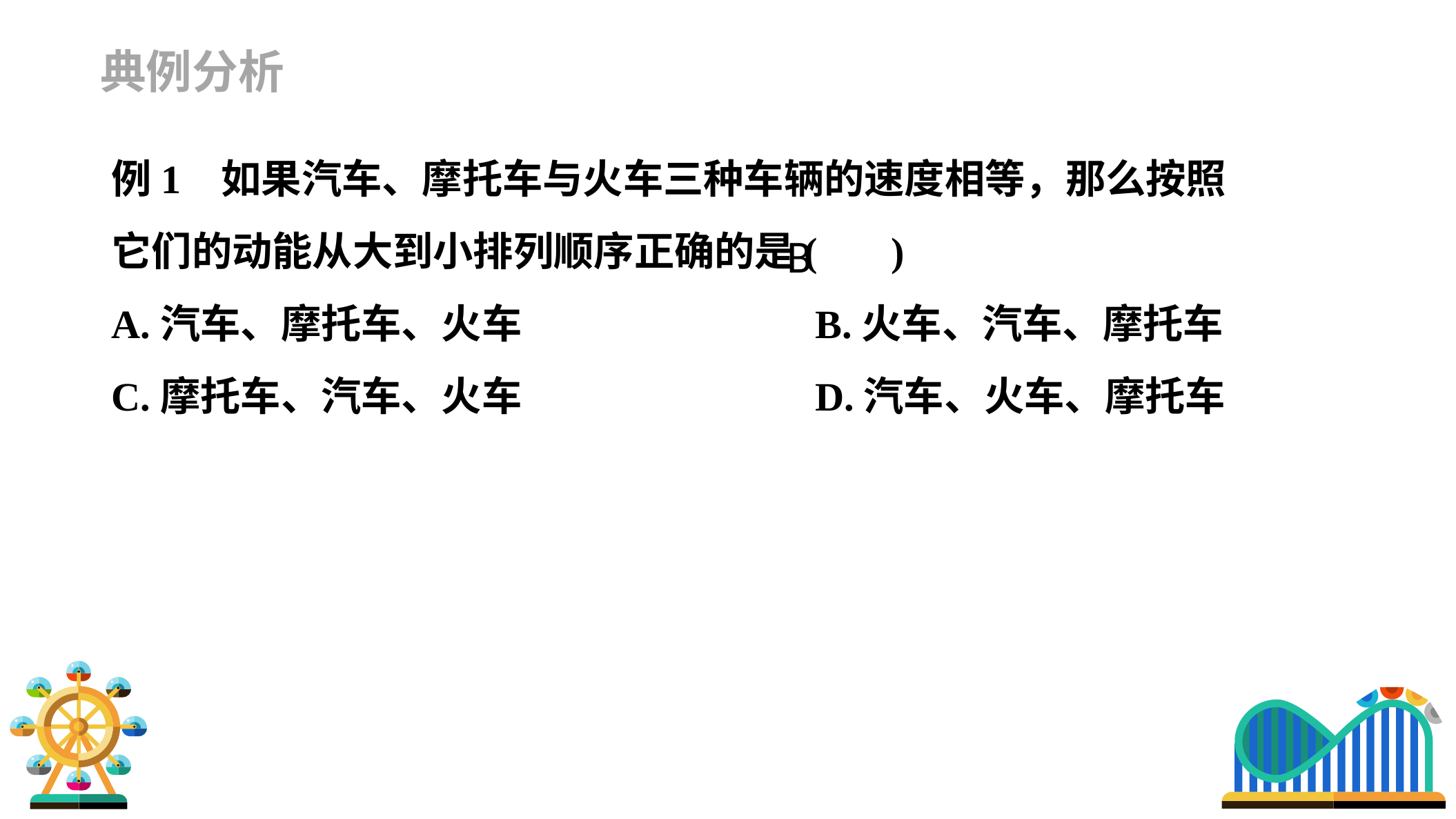

典例分析
例1   如果汽车、摩托车与火车三种车辆的速度相等，那么按照它们的动能从大到小排列顺序正确的是(        )
A.汽车、摩托车、火车                               B.火车、汽车、摩托车
C.摩托车、汽车、火车                               D.汽车、火车、摩托车
B